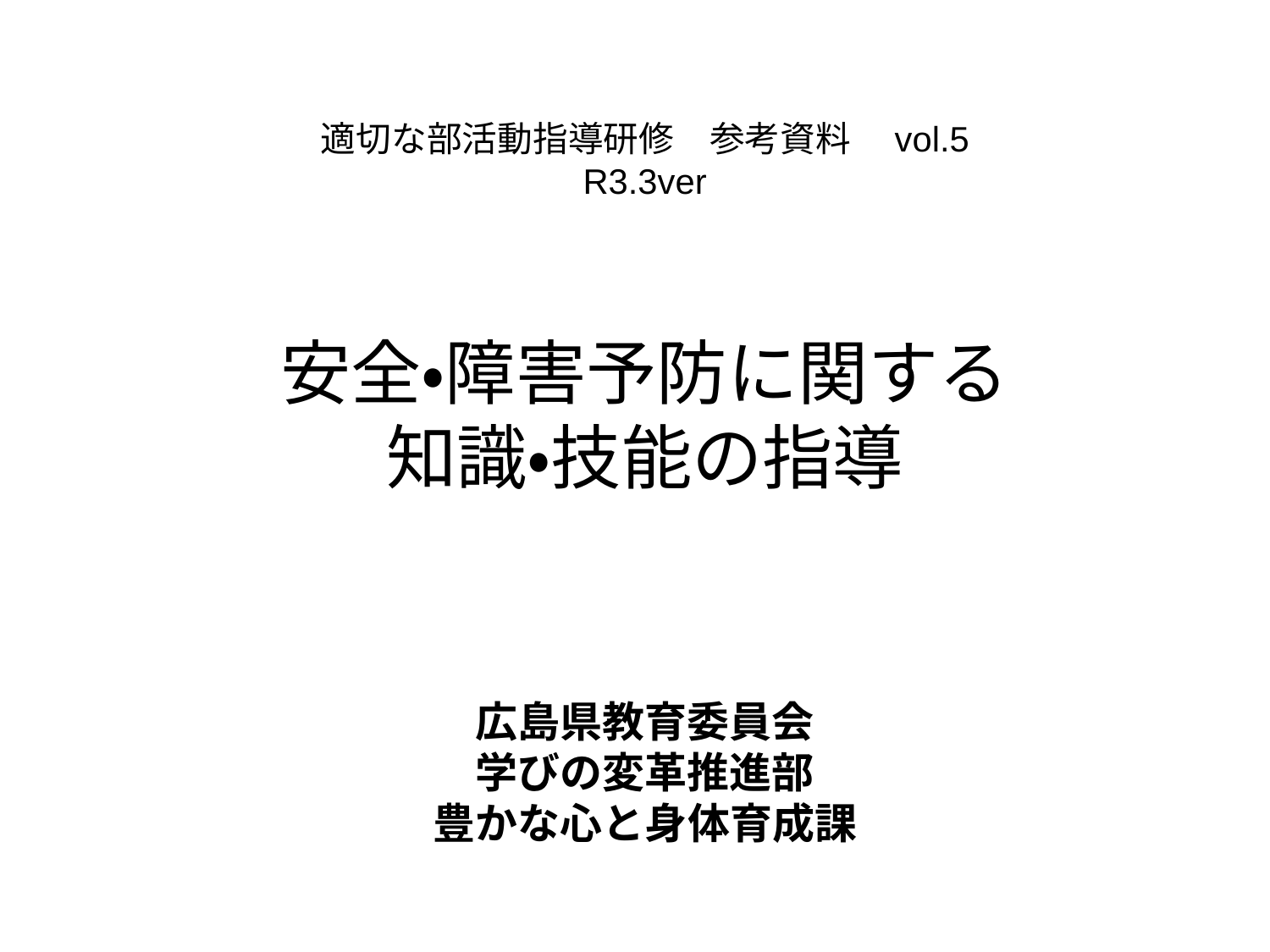

適切な部活動指導研修　参考資料　vol.5
R3.3ver
安全・障害予防に関する
知識・技能の指導
広島県教育委員会
学びの変革推進部
豊かな心と身体育成課